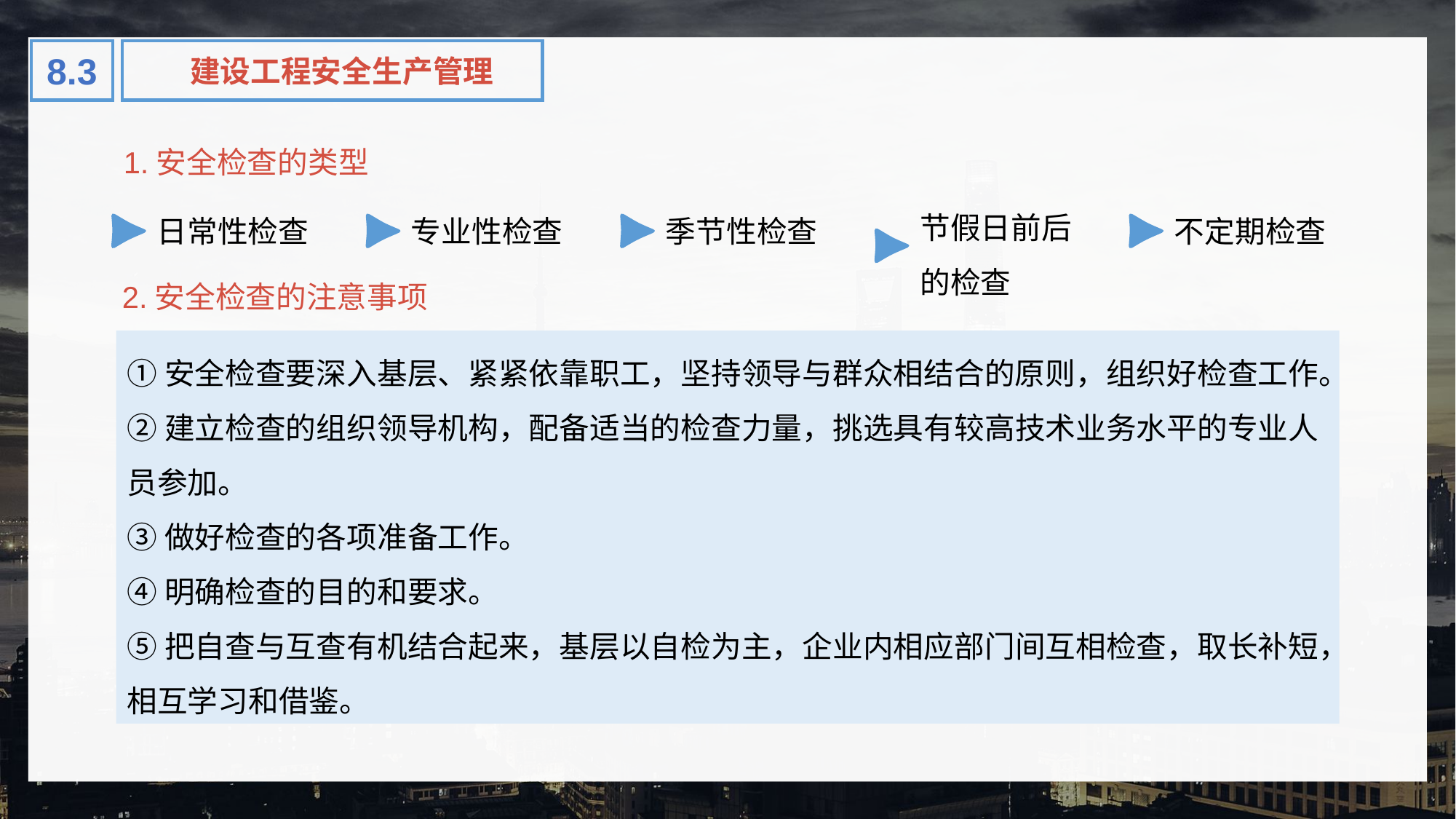

8.3

建设工程安全生产管理
1.安全检查的类型
节假日前后的检查

日常性检查

专业性检查

季节性检查

不定期检查

2.安全检查的注意事项
①安全检查要深入基层、紧紧依靠职工，坚持领导与群众相结合的原则，组织好检查工作。
②建立检查的组织领导机构，配备适当的检查力量，挑选具有较高技术业务水平的专业人员参加。
③做好检查的各项准备工作。
④明确检查的目的和要求。
⑤把自查与互查有机结合起来，基层以自检为主，企业内相应部门间互相检查，取长补短，相互学习和借鉴。